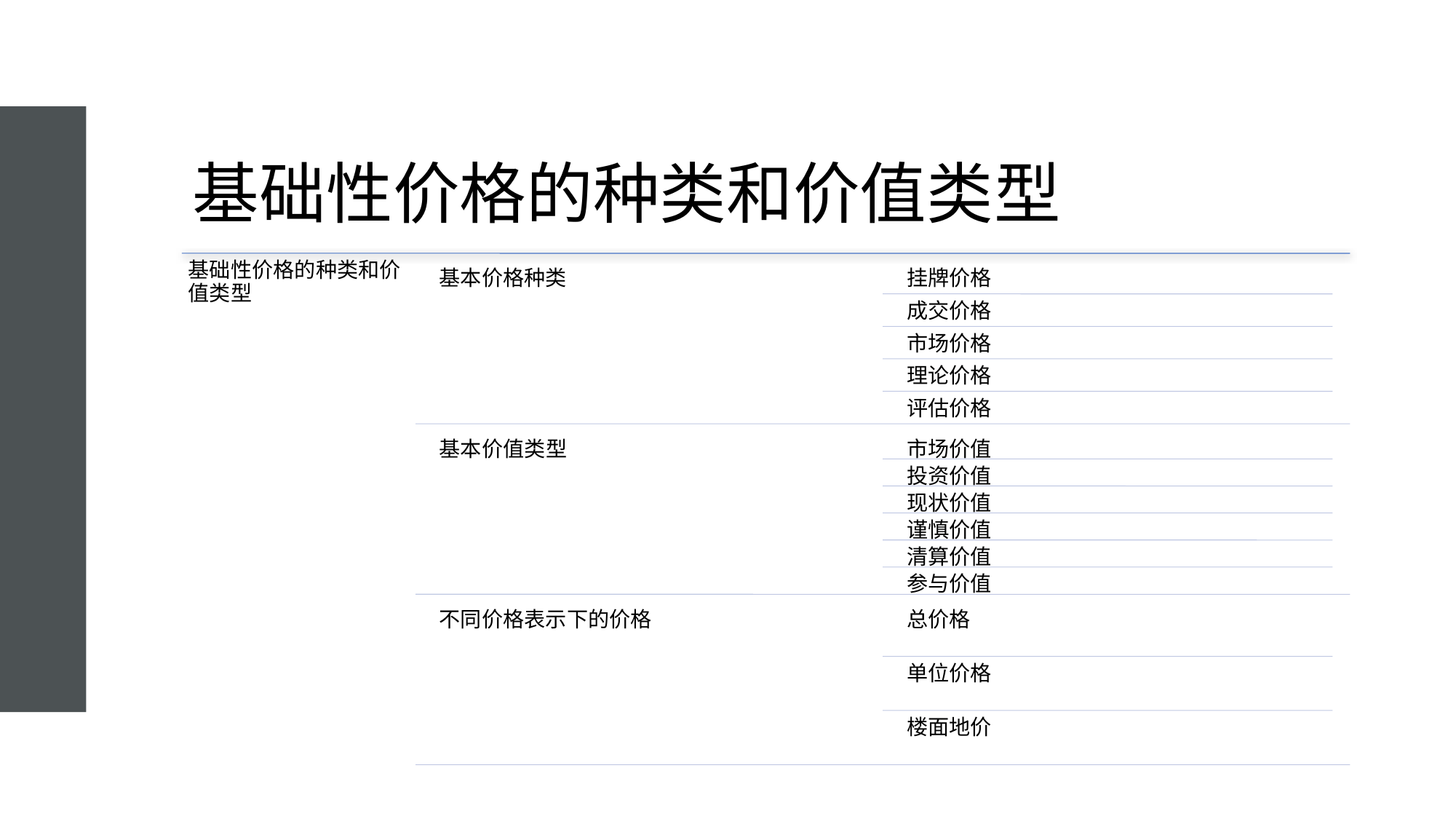

# 基础性价格的种类和价值类型
基础性价格的种类和价值类型
基本价格种类
挂牌价格
成交价格
市场价格
理论价格
评估价格
基本价值类型
市场价值
投资价值
现状价值
谨慎价值
清算价值
参与价值
不同价格表示下的价格
总价格
单位价格
楼面地价